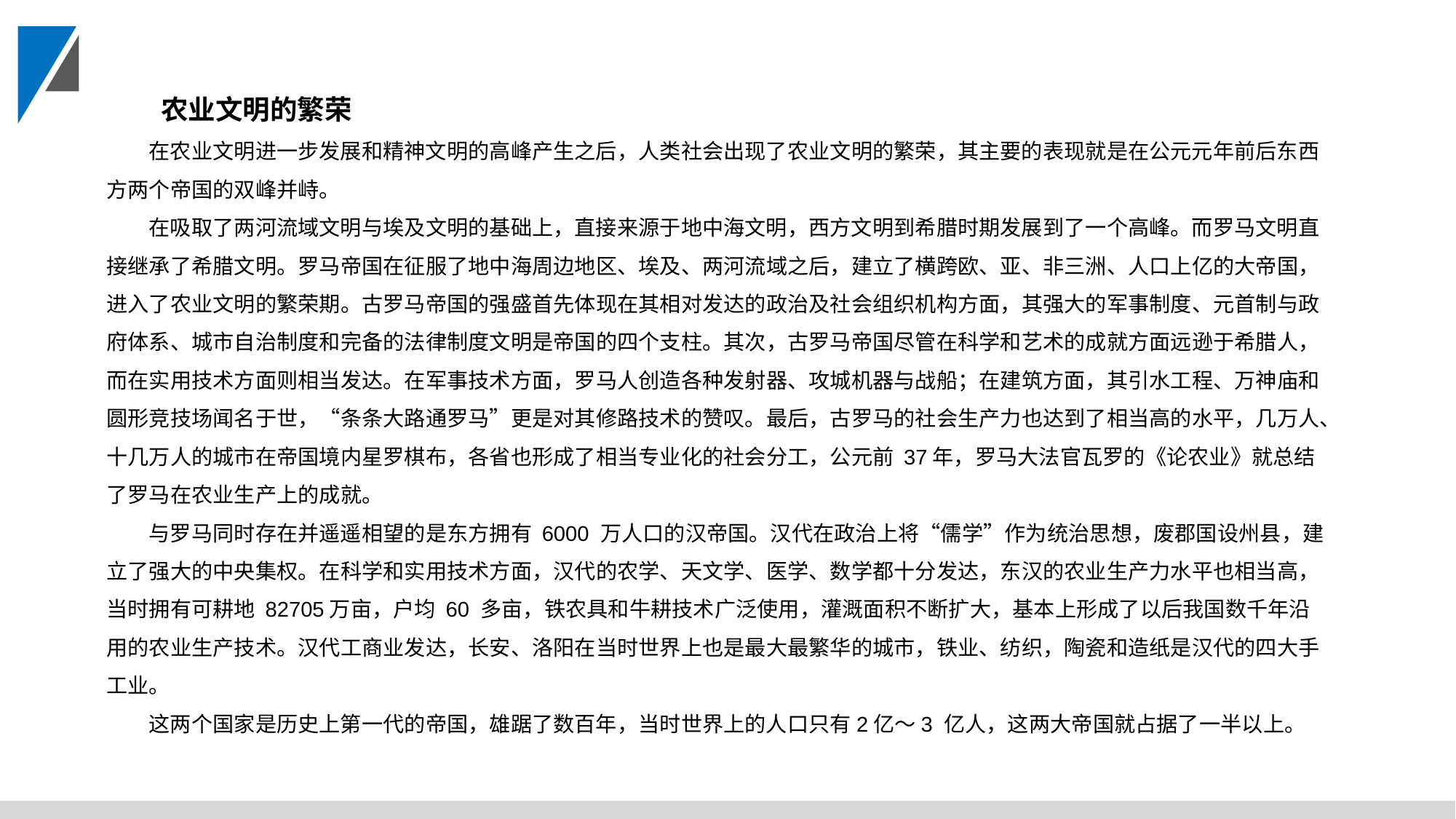

农业文明的繁荣
在农业文明进一步发展和精神文明的高峰产生之后，人类社会出现了农业文明的繁荣，其主要的表现就是在公元元年前后东西方两个帝国的双峰并峙。
在吸取了两河流域文明与埃及文明的基础上，直接来源于地中海文明，西方文明到希腊时期发展到了一个高峰。而罗马文明直接继承了希腊文明。罗马帝国在征服了地中海周边地区、埃及、两河流域之后，建立了横跨欧、亚、非三洲、人口上亿的大帝国，进入了农业文明的繁荣期。古罗马帝国的强盛首先体现在其相对发达的政治及社会组织机构方面，其强大的军事制度、元首制与政府体系、城市自治制度和完备的法律制度文明是帝国的四个支柱。其次，古罗马帝国尽管在科学和艺术的成就方面远逊于希腊人，而在实用技术方面则相当发达。在军事技术方面，罗马人创造各种发射器、攻城机器与战船；在建筑方面，其引水工程、万神庙和圆形竞技场闻名于世，“条条大路通罗马”更是对其修路技术的赞叹。最后，古罗马的社会生产力也达到了相当高的水平，几万人、十几万人的城市在帝国境内星罗棋布，各省也形成了相当专业化的社会分工，公元前 37年，罗马大法官瓦罗的《论农业》就总结了罗马在农业生产上的成就。
与罗马同时存在并遥遥相望的是东方拥有 6000 万人口的汉帝国。汉代在政治上将“儒学”作为统治思想，废郡国设州县，建立了强大的中央集权。在科学和实用技术方面，汉代的农学、天文学、医学、数学都十分发达，东汉的农业生产力水平也相当高，当时拥有可耕地 82705万亩，户均 60 多亩，铁农具和牛耕技术广泛使用，灌溉面积不断扩大，基本上形成了以后我国数千年沿用的农业生产技术。汉代工商业发达，长安、洛阳在当时世界上也是最大最繁华的城市，铁业、纺织，陶瓷和造纸是汉代的四大手工业。
这两个国家是历史上第一代的帝国，雄踞了数百年，当时世界上的人口只有2亿～3 亿人，这两大帝国就占据了一半以上。